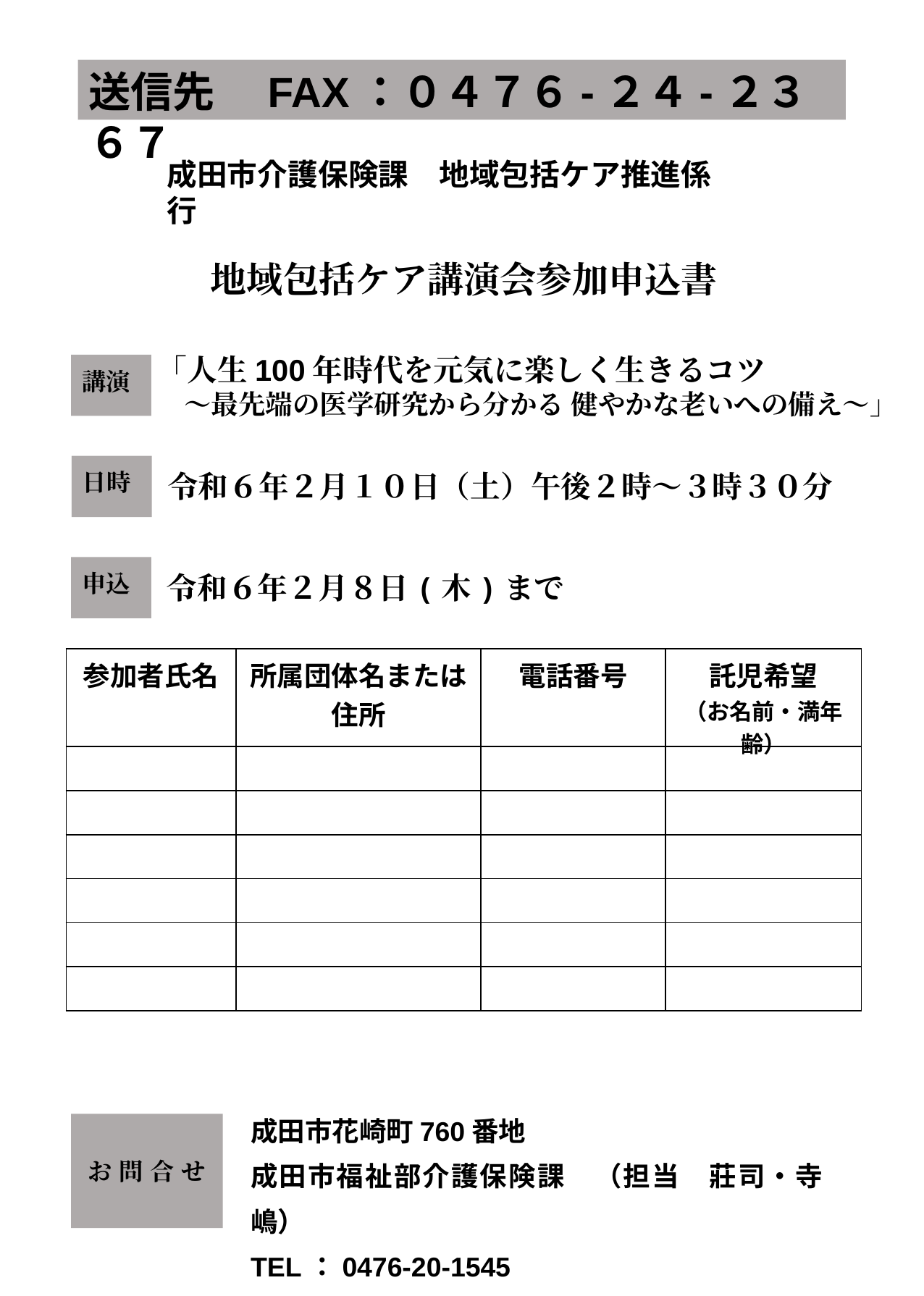

送信先　FAX：０４７６-２４-２３６７
成田市介護保険課　地域包括ケア推進係　行
地域包括ケア講演会参加申込書
「人生100年時代を元気に楽しく生きるコツ
　～最先端の医学研究から分かる 健やかな老いへの備え～」
講演

日時

令和６年２月１０日（土）午後２時～３時３０分

申込

令和６年２月８日(木)まで
| 参加者氏名 | 所属団体名または住所 | 電話番号 | 託児希望 （お名前・満年齢） |
| --- | --- | --- | --- |
|  |  |  |  |
|  |  |  |  |
|  |  |  |  |
|  |  |  |  |
|  |  |  |  |
|  |  |  |  |
成田市花崎町760番地
成田市福祉部介護保険課　（担当　莊司・寺嶋）
TEL：0476-20-1545

お問合せ